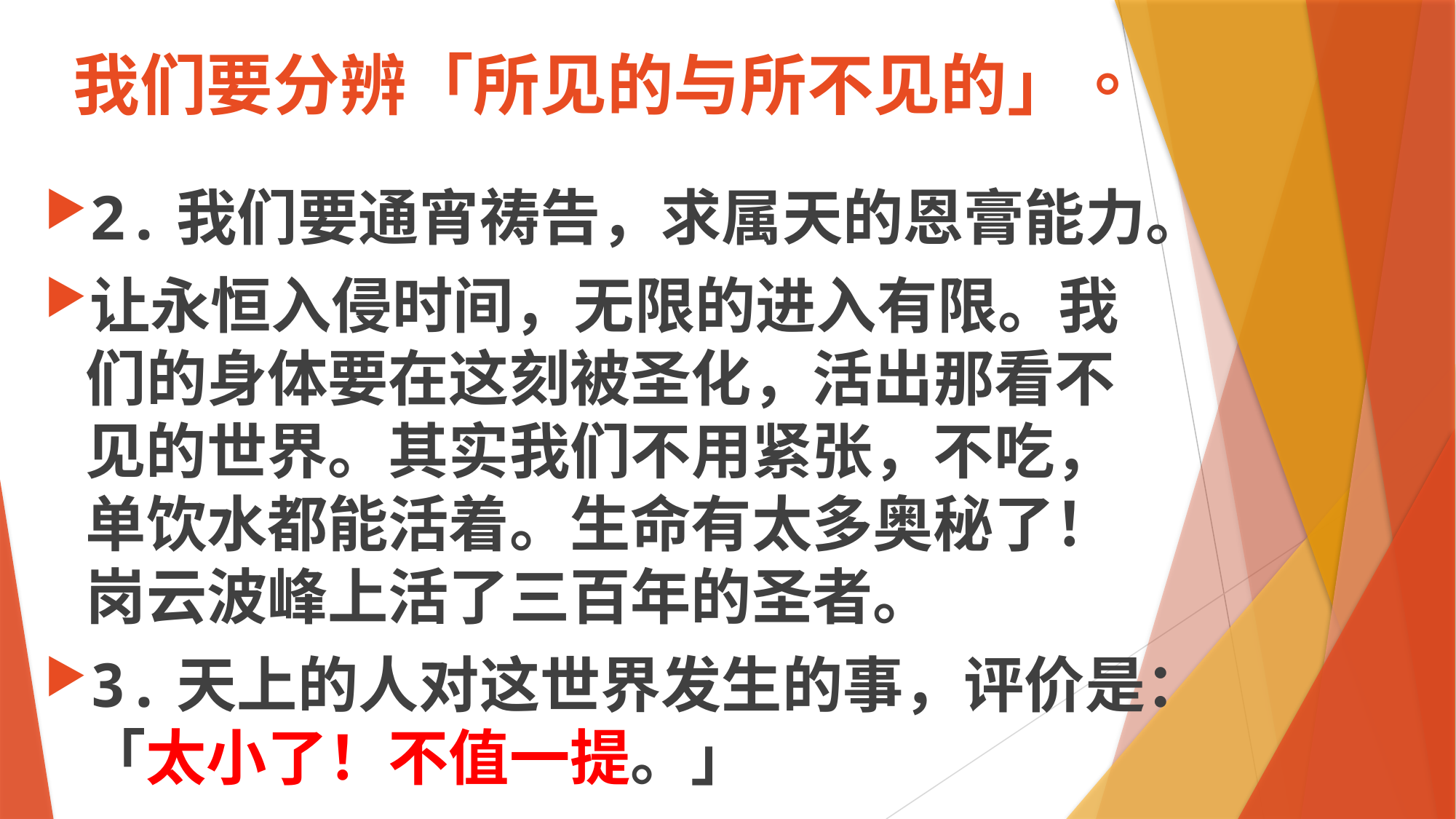

# 我们要分辨「所见的与所不见的」。
2.我们要通宵祷告，求属天的恩膏能力。
让永恒入侵时间，无限的进入有限。我们的身体要在这刻被圣化，活出那看不见的世界。其实我们不用紧张，不吃，单饮水都能活着。生命有太多奥秘了！岗云波峰上活了三百年的圣者。
3.天上的人对这世界发生的事，评价是：「太小了！不值一提。」